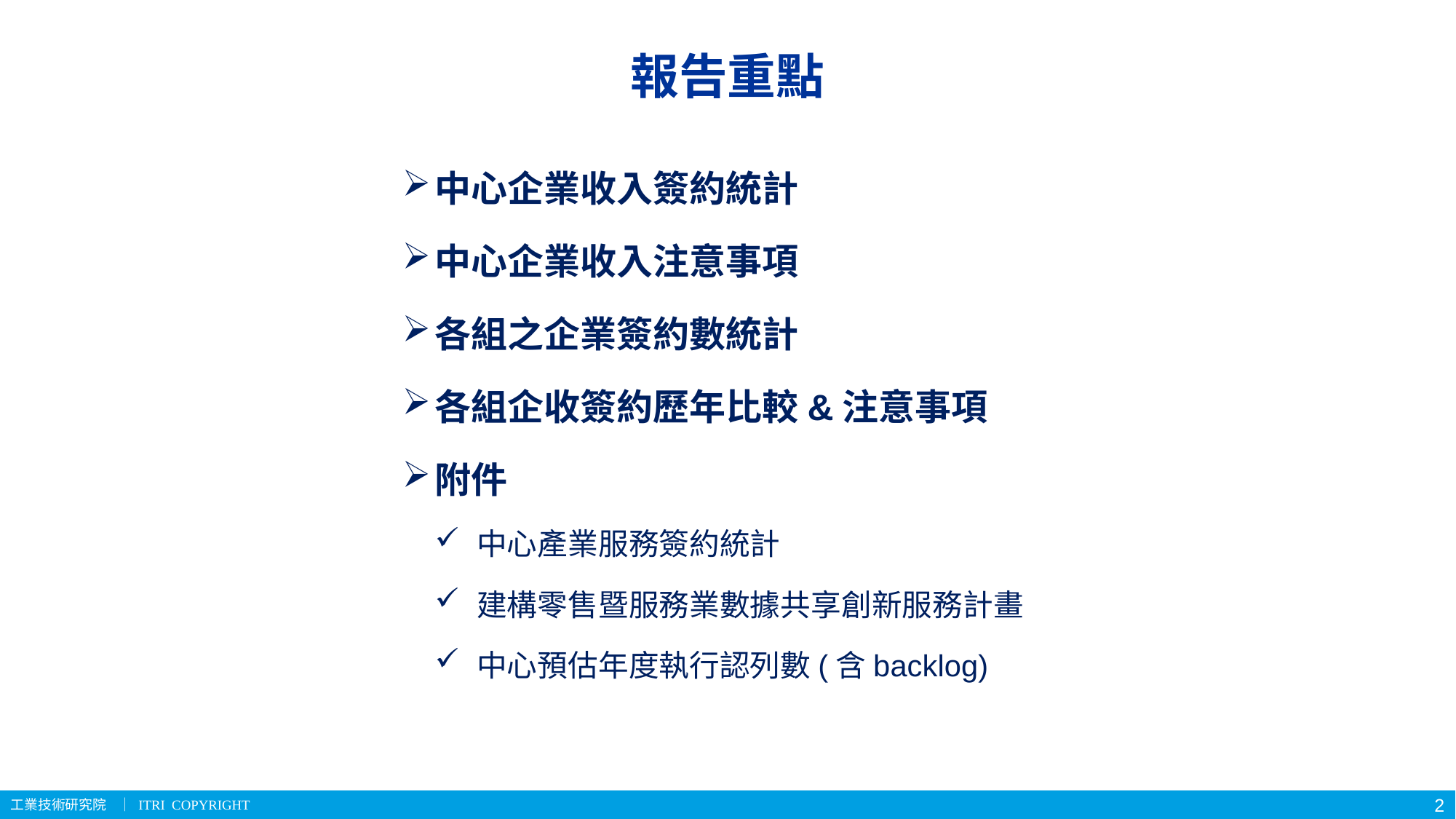

報告重點
中心企業收入簽約統計
中心企業收入注意事項
各組之企業簽約數統計
各組企收簽約歷年比較&注意事項
附件
中心產業服務簽約統計
建構零售暨服務業數據共享創新服務計畫
中心預估年度執行認列數(含backlog)